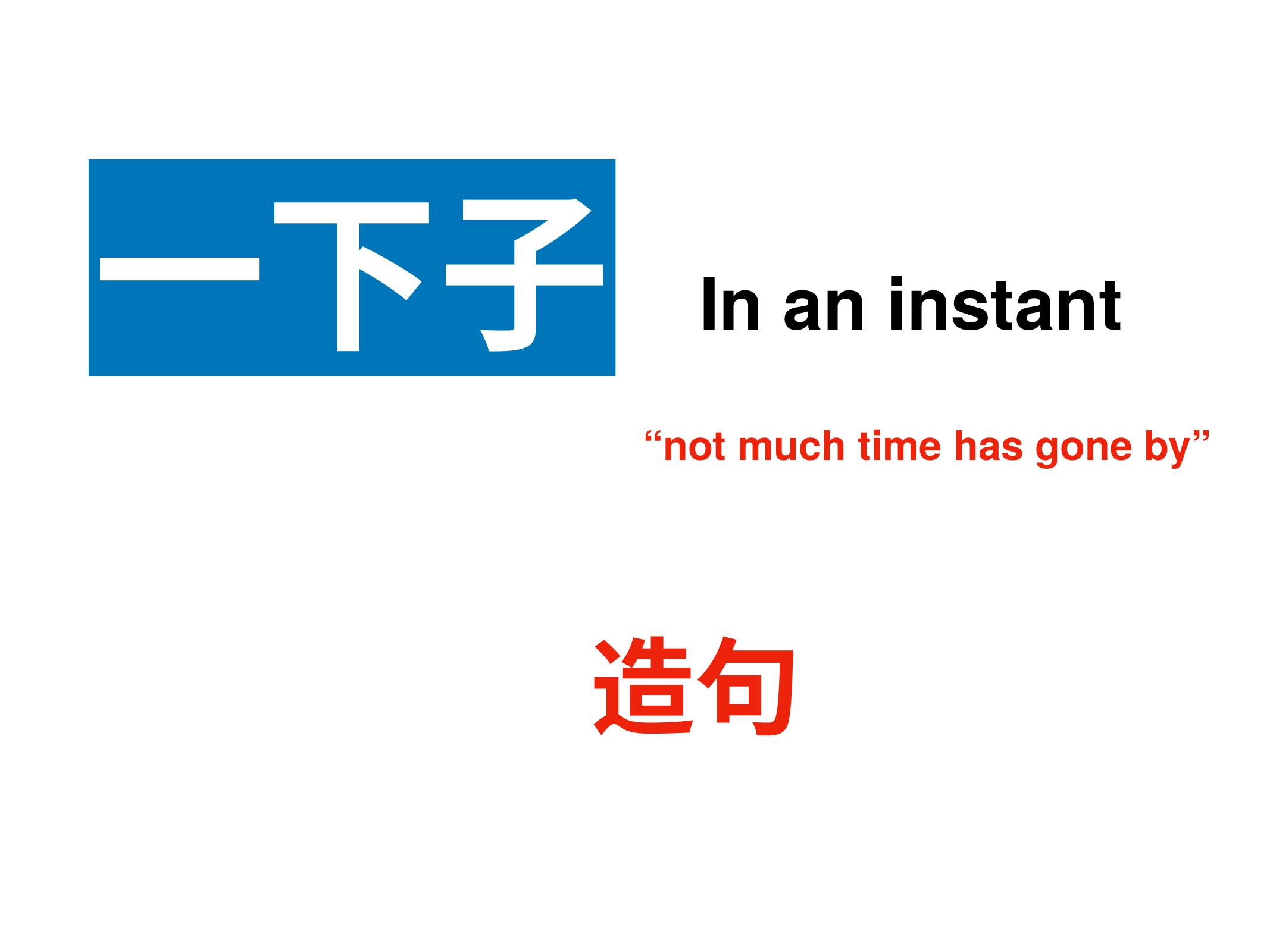

一下子
In an instant
“not much time has gone by”
造句